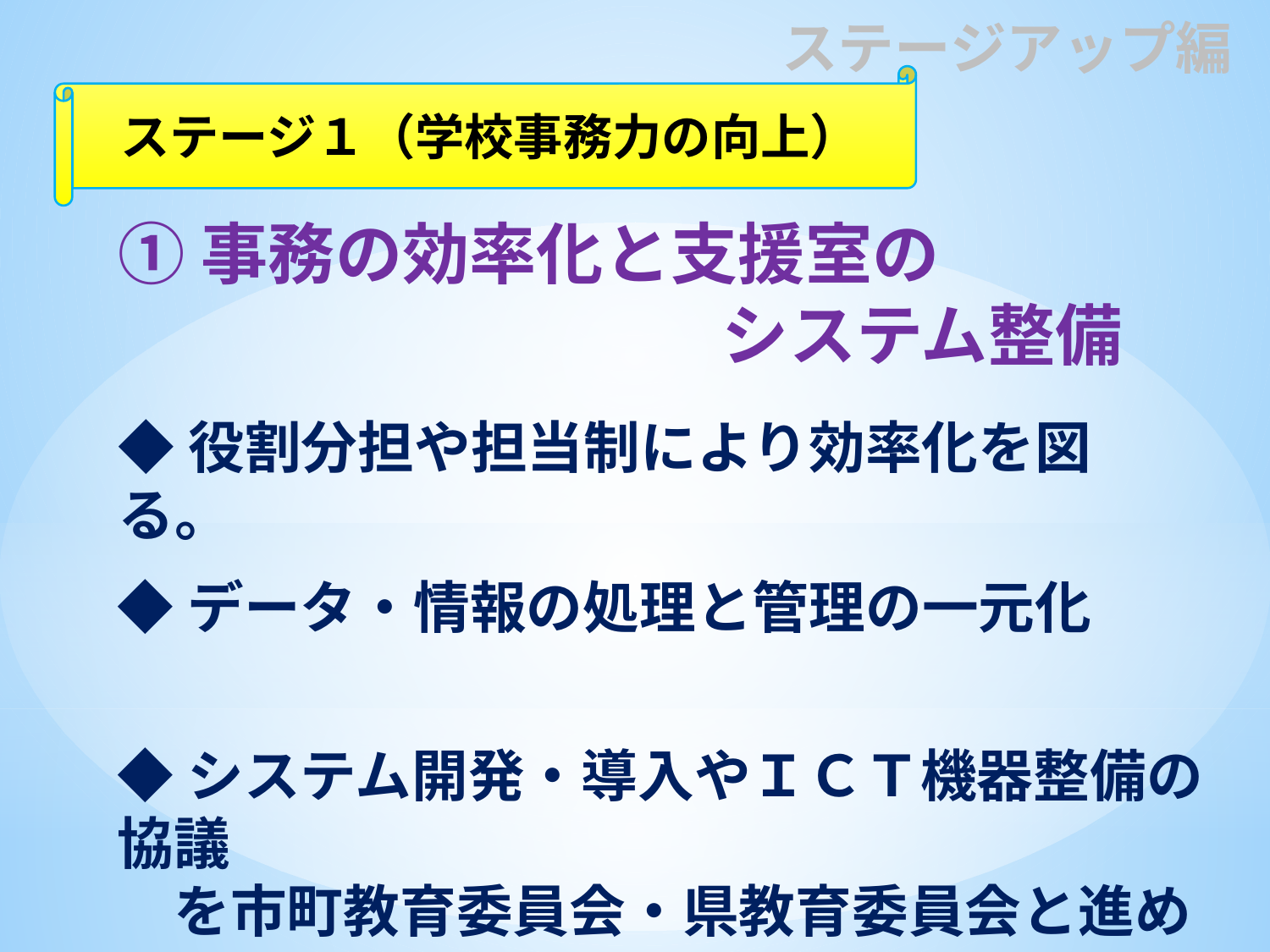

ステージアップ編
ステージ１（学校事務力の向上）
①事務の効率化と支援室の
　　　　　　　　　システム整備
◆役割分担や担当制により効率化を図る。
◆データ・情報の処理と管理の一元化
◆システム開発・導入やＩＣＴ機器整備の協議
　を市町教育委員会・県教育委員会と進める